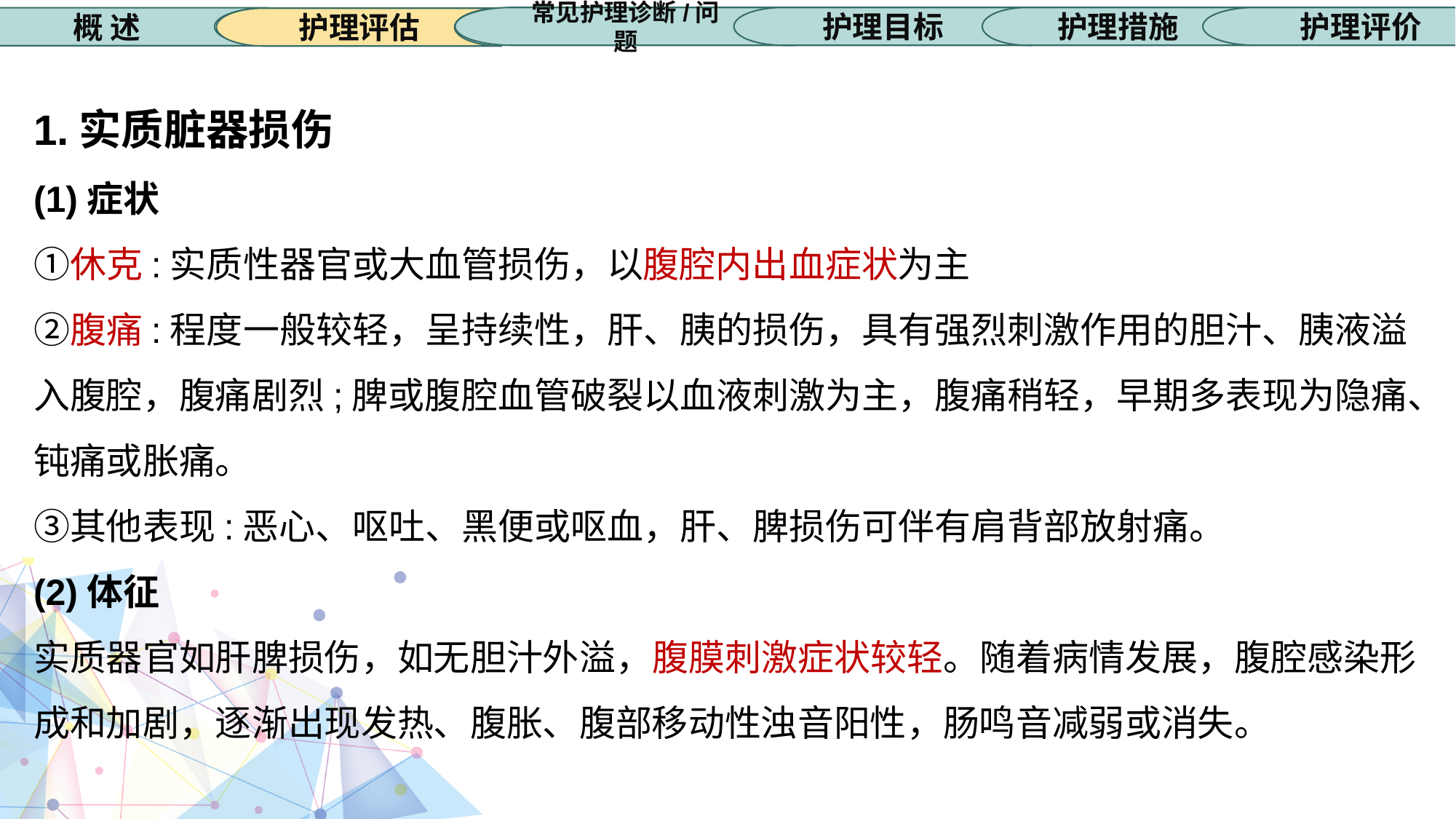

护理措施
常见护理诊断/问题
护理目标
护理评价
概 述
护理评估
1.实质脏器损伤
(1)症状
①休克:实质性器官或大血管损伤，以腹腔内出血症状为主
②腹痛:程度一般较轻，呈持续性，肝、胰的损伤，具有强烈刺激作用的胆汁、胰液溢入腹腔，腹痛剧烈;脾或腹腔血管破裂以血液刺激为主，腹痛稍轻，早期多表现为隐痛、钝痛或胀痛。
③其他表现:恶心、呕吐、黑便或呕血，肝、脾损伤可伴有肩背部放射痛。
(2)体征
实质器官如肝脾损伤，如无胆汁外溢，腹膜刺激症状较轻。随着病情发展，腹腔感染形成和加剧，逐渐出现发热、腹胀、腹部移动性浊音阳性，肠鸣音减弱或消失。